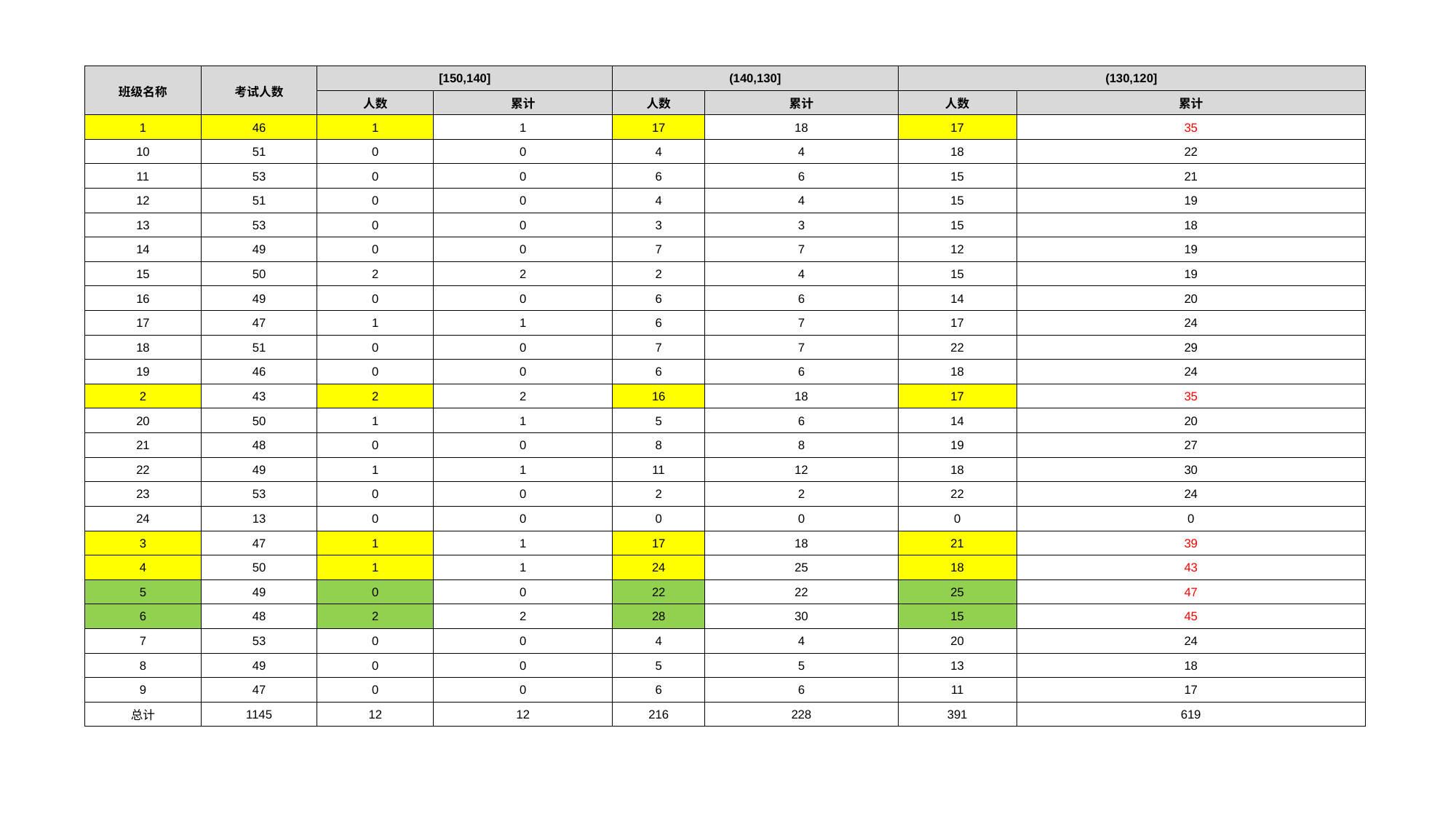

| 班级名称 | 考试人数 | [150,140] |  | (140,130] |  | (130,120] |  |
| --- | --- | --- | --- | --- | --- | --- | --- |
|  |  | 人数 | 累计 | 人数 | 累计 | 人数 | 累计 |
| 1 | 46 | 1 | 1 | 17 | 18 | 17 | 35 |
| 10 | 51 | 0 | 0 | 4 | 4 | 18 | 22 |
| 11 | 53 | 0 | 0 | 6 | 6 | 15 | 21 |
| 12 | 51 | 0 | 0 | 4 | 4 | 15 | 19 |
| 13 | 53 | 0 | 0 | 3 | 3 | 15 | 18 |
| 14 | 49 | 0 | 0 | 7 | 7 | 12 | 19 |
| 15 | 50 | 2 | 2 | 2 | 4 | 15 | 19 |
| 16 | 49 | 0 | 0 | 6 | 6 | 14 | 20 |
| 17 | 47 | 1 | 1 | 6 | 7 | 17 | 24 |
| 18 | 51 | 0 | 0 | 7 | 7 | 22 | 29 |
| 19 | 46 | 0 | 0 | 6 | 6 | 18 | 24 |
| 2 | 43 | 2 | 2 | 16 | 18 | 17 | 35 |
| 20 | 50 | 1 | 1 | 5 | 6 | 14 | 20 |
| 21 | 48 | 0 | 0 | 8 | 8 | 19 | 27 |
| 22 | 49 | 1 | 1 | 11 | 12 | 18 | 30 |
| 23 | 53 | 0 | 0 | 2 | 2 | 22 | 24 |
| 24 | 13 | 0 | 0 | 0 | 0 | 0 | 0 |
| 3 | 47 | 1 | 1 | 17 | 18 | 21 | 39 |
| 4 | 50 | 1 | 1 | 24 | 25 | 18 | 43 |
| 5 | 49 | 0 | 0 | 22 | 22 | 25 | 47 |
| 6 | 48 | 2 | 2 | 28 | 30 | 15 | 45 |
| 7 | 53 | 0 | 0 | 4 | 4 | 20 | 24 |
| 8 | 49 | 0 | 0 | 5 | 5 | 13 | 18 |
| 9 | 47 | 0 | 0 | 6 | 6 | 11 | 17 |
| 总计 | 1145 | 12 | 12 | 216 | 228 | 391 | 619 |